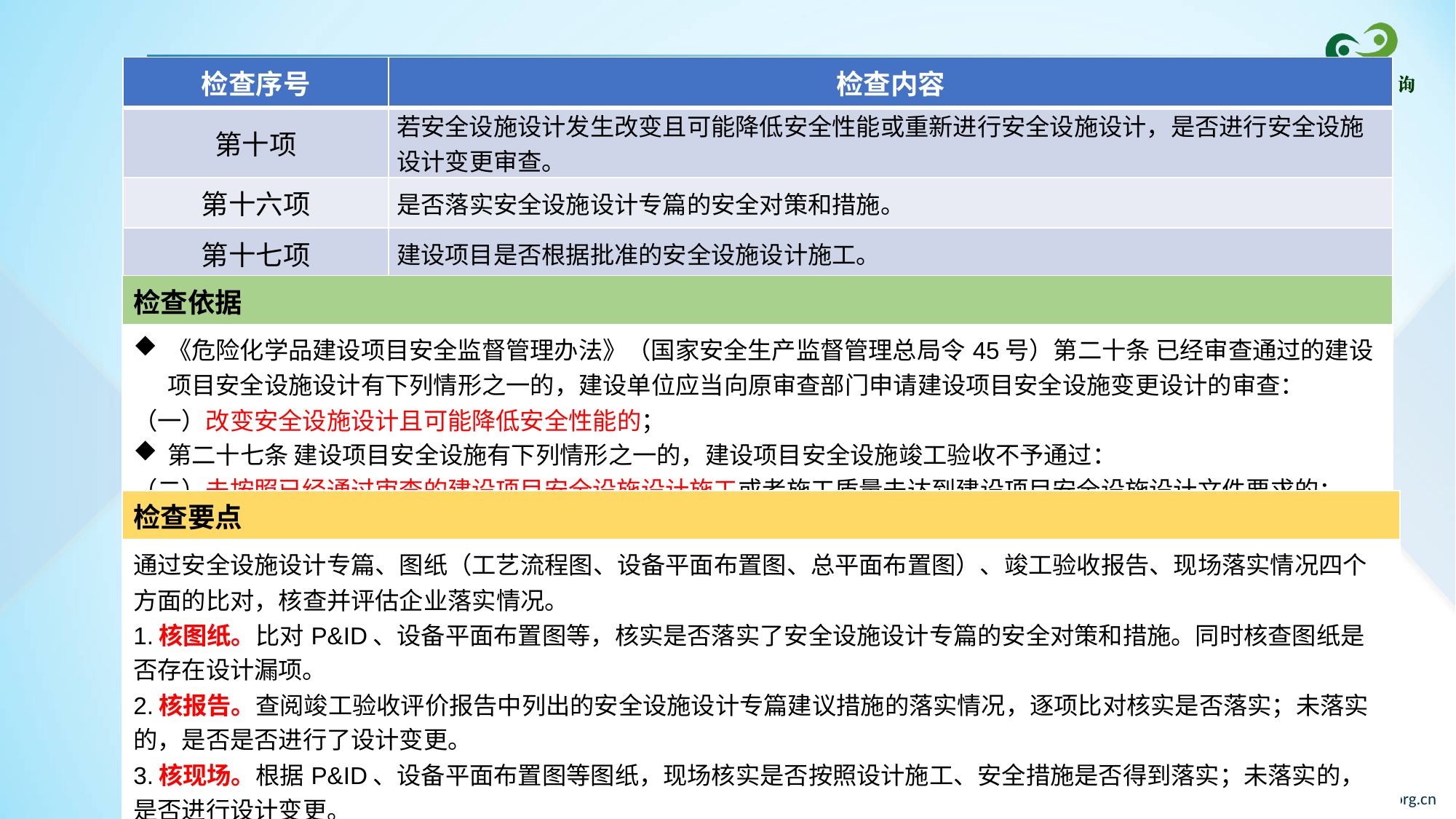

| 检查序号 | 检查内容 |
| --- | --- |
| 第十项 | 若安全设施设计发生改变且可能降低安全性能或重新进行安全设施设计，是否进行安全设施设计变更审查。 |
| 第十六项 | 是否落实安全设施设计专篇的安全对策和措施。 |
| 第十七项 | 建设项目是否根据批准的安全设施设计施工。 |
| 检查依据 |
| --- |
| 《危险化学品建设项目安全监督管理办法》（国家安全生产监督管理总局令45号）第二十条 已经审查通过的建设项目安全设施设计有下列情形之一的，建设单位应当向原审查部门申请建设项目安全设施变更设计的审查： （一）改变安全设施设计且可能降低安全性能的； 第二十七条 建设项目安全设施有下列情形之一的，建设项目安全设施竣工验收不予通过： （二）未按照已经通过审查的建设项目安全设施设计施工或者施工质量未达到建设项目安全设施设计文件要求的； |
| 检查要点 |
| --- |
| 通过安全设施设计专篇、图纸（工艺流程图、设备平面布置图、总平面布置图）、竣工验收报告、现场落实情况四个方面的比对，核查并评估企业落实情况。 1.核图纸。比对P&ID、设备平面布置图等，核实是否落实了安全设施设计专篇的安全对策和措施。同时核查图纸是否存在设计漏项。 2.核报告。查阅竣工验收评价报告中列出的安全设施设计专篇建议措施的落实情况，逐项比对核实是否落实；未落实的，是否是否进行了设计变更。 3.核现场。根据P&ID、设备平面布置图等图纸，现场核实是否按照设计施工、安全措施是否得到落实；未落实的，是否进行设计变更。 重点抽查紧急停车系统、安全仪表系统、紧急冷却系统、安全泄放系统等安全设施的落实情况。 |